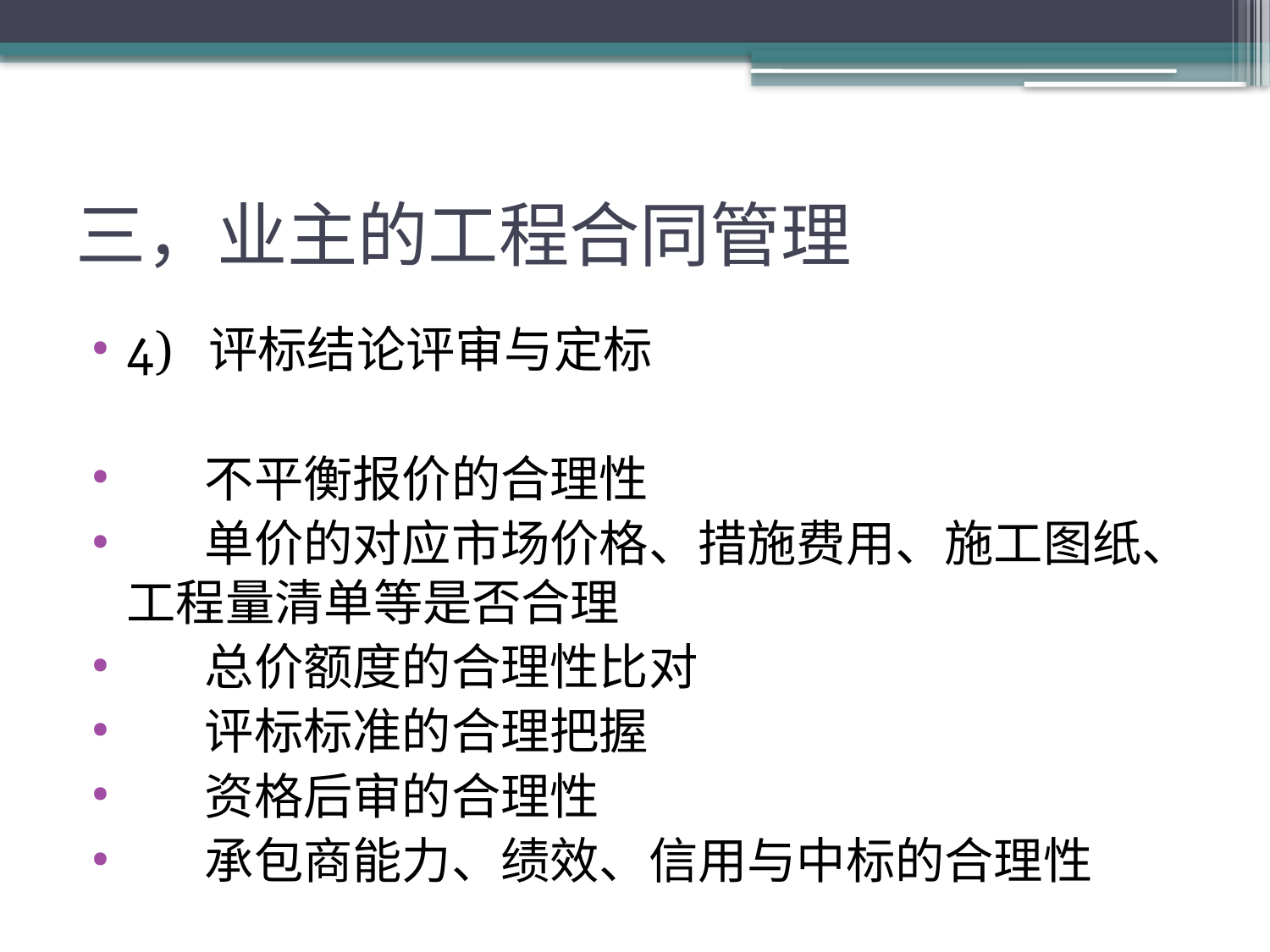

# 三，业主的工程合同管理
4)  评标结论评审与定标

      不平衡报价的合理性
      单价的对应市场价格、措施费用、施工图纸、工程量清单等是否合理
      总价额度的合理性比对
      评标标准的合理把握
      资格后审的合理性
      承包商能力、绩效、信用与中标的合理性